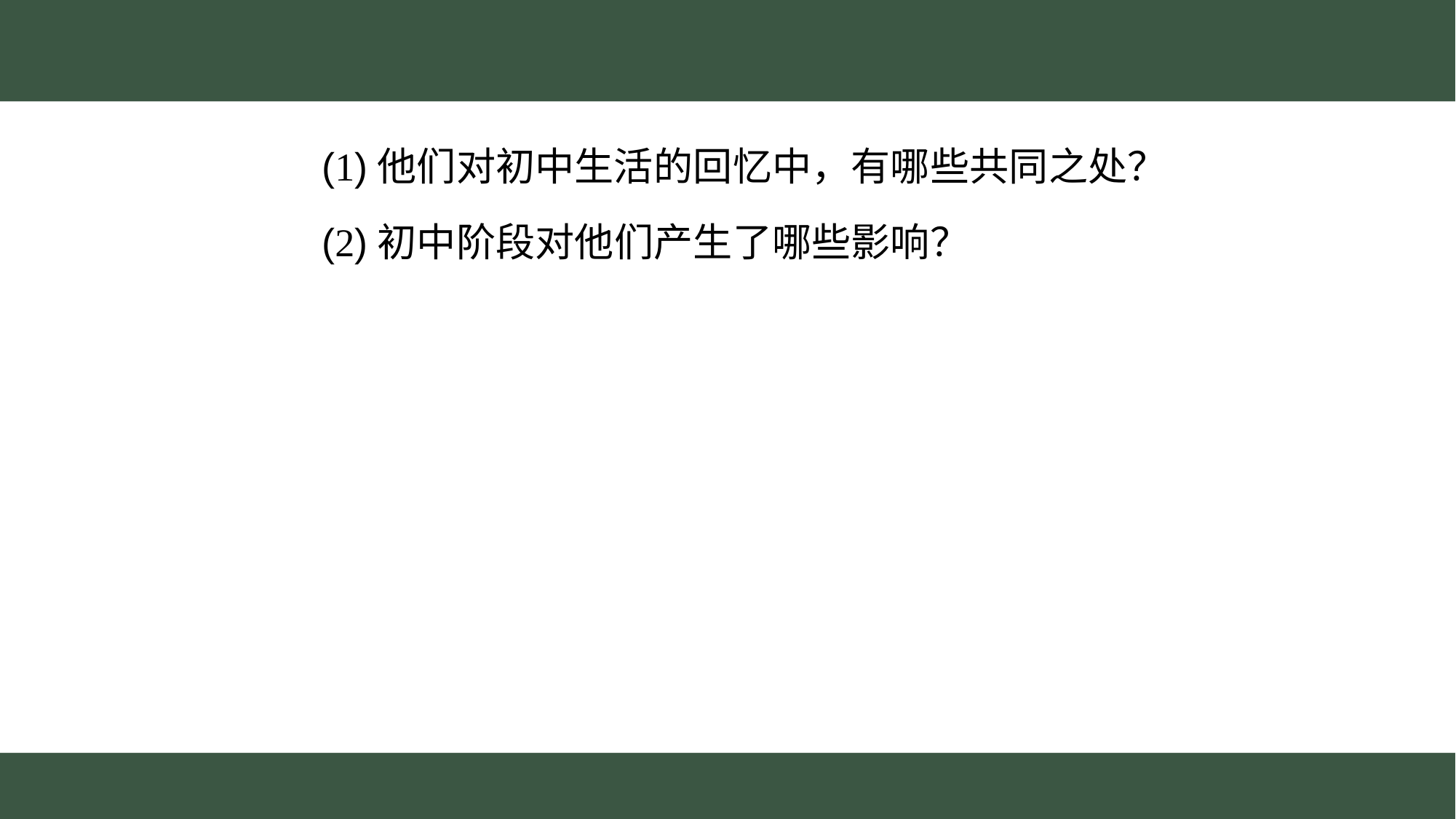

(1)他们对初中生活的回忆中，有哪些共同之处？
　　(2)初中阶段对他们产生了哪些影响？